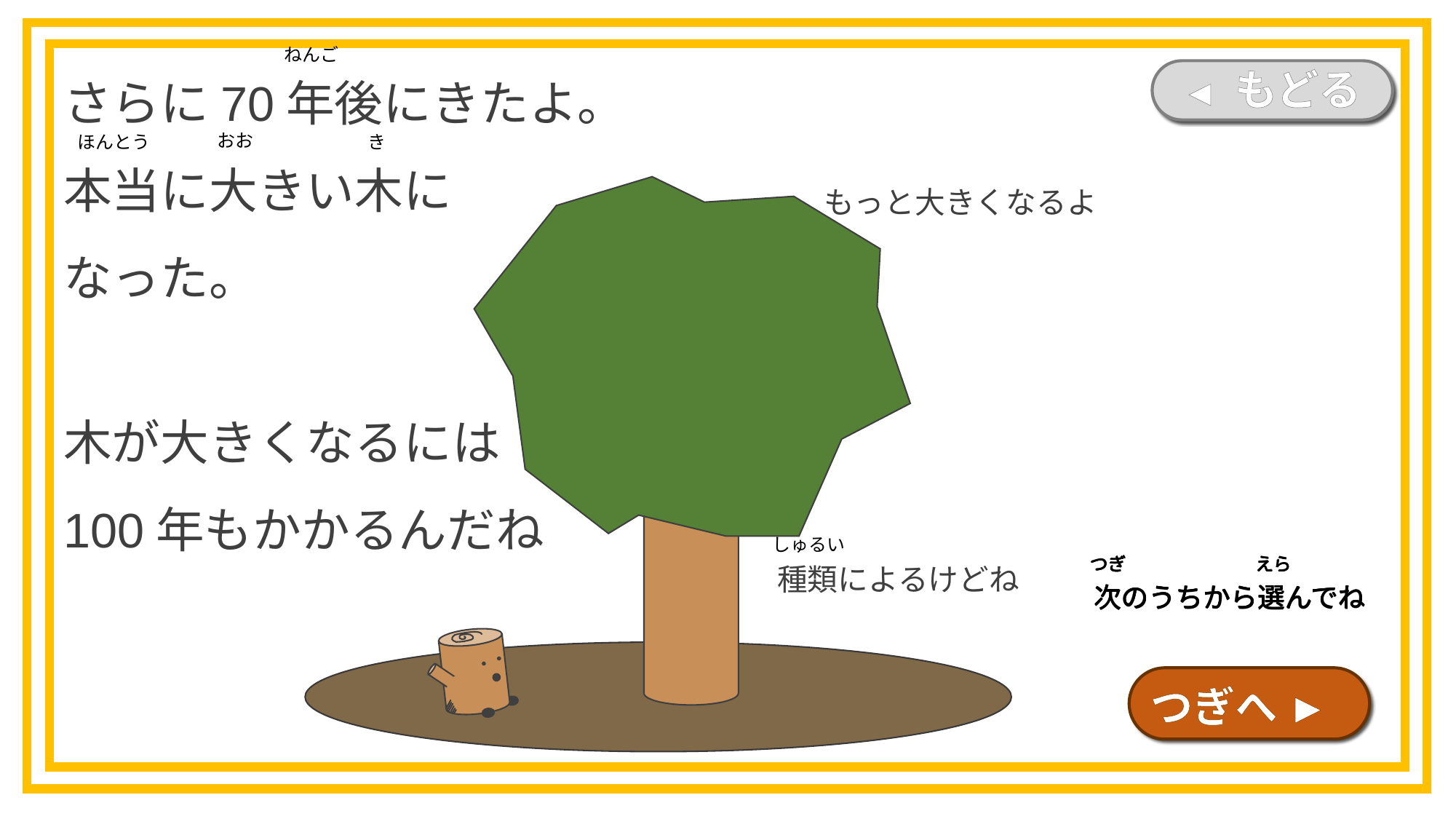

さらに70年後にきたよ。
本当に大きい木に
なった。
ねんご

◄ もどる

おお
き
ほんとう
もっと大きくなるよ

木が大きくなるには100年もかかるんだね

種類によるけどね
しゅるい
つぎ
えら
次のうちから選んでね
つぎ
えら
次のうちから選んでね
つぎ
えら
次のうちから選んでね
つぎ
えら
次のうちから選んでね

つぎへ ►